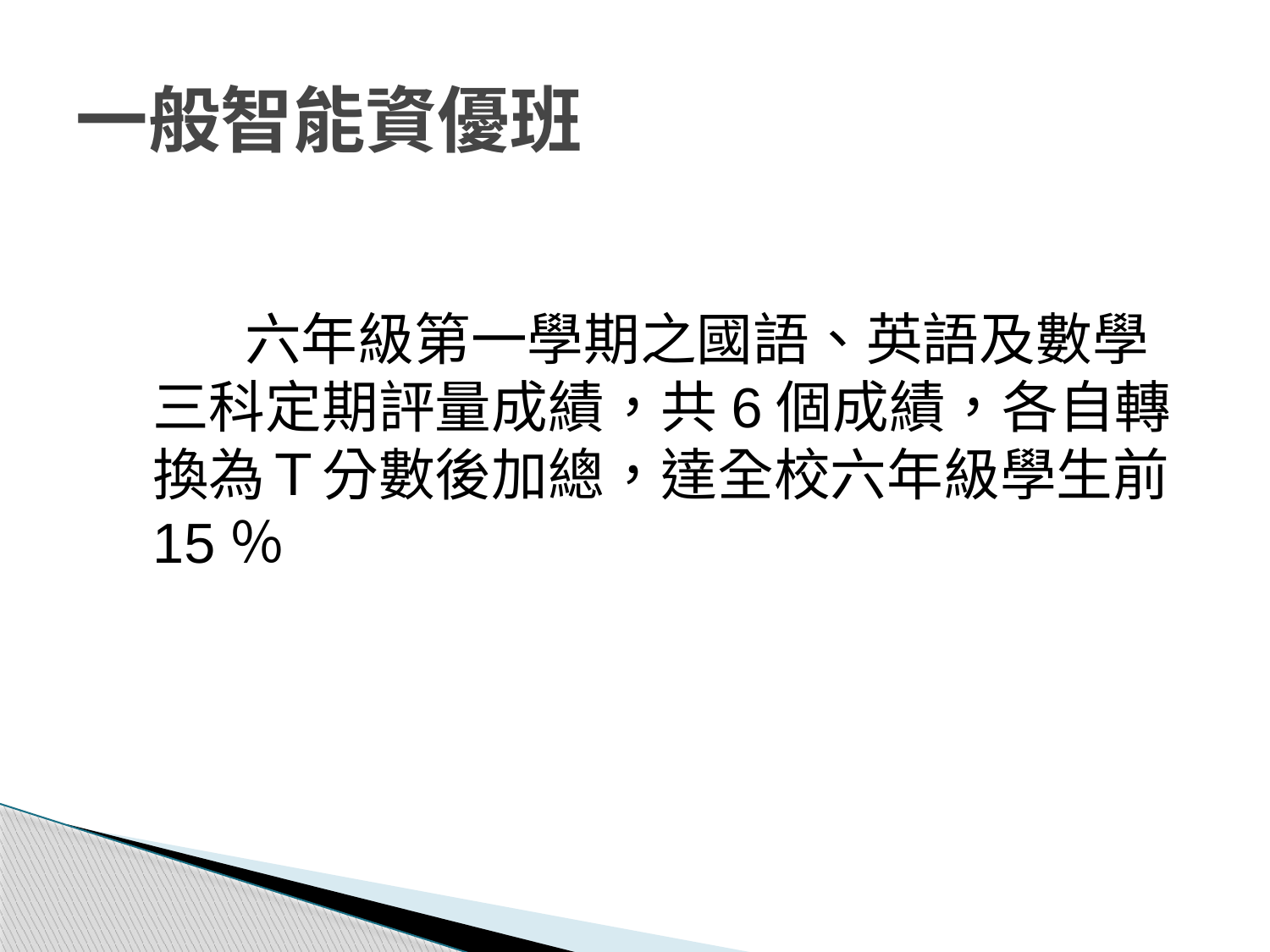

# 一般智能資優班
         六年級第一學期之國語、英語及數學三科定期評量成績，共6個成績，各自轉換為Ｔ分數後加總，達全校六年級學生前15％